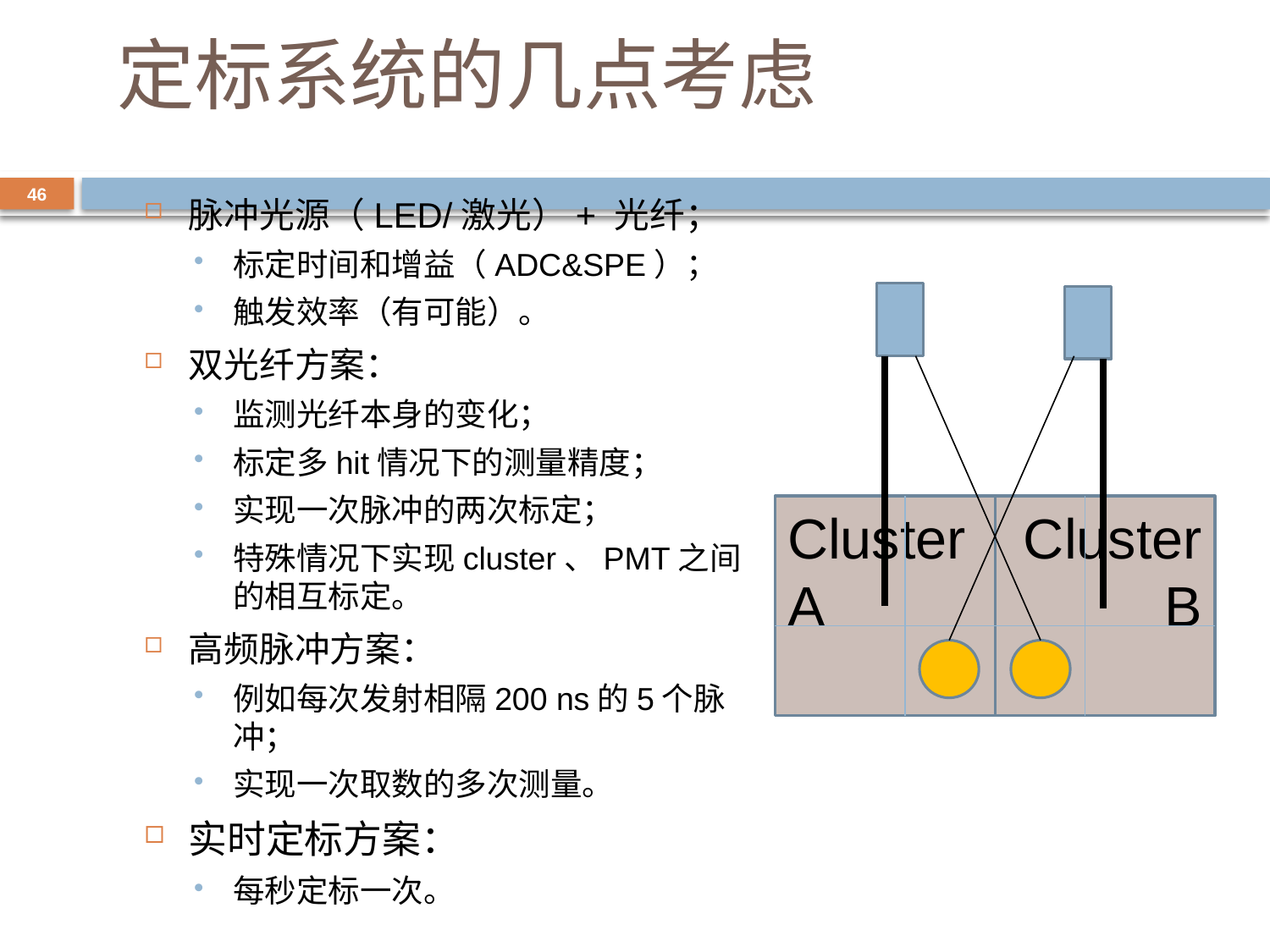

# 定标系统的几点考虑
46
脉冲光源（LED/激光）+ 光纤；
标定时间和增益（ADC&SPE）；
触发效率（有可能）。
双光纤方案：
监测光纤本身的变化；
标定多hit情况下的测量精度；
实现一次脉冲的两次标定；
特殊情况下实现cluster、PMT之间的相互标定。
高频脉冲方案：
例如每次发射相隔200 ns的5个脉冲；
实现一次取数的多次测量。
实时定标方案：
每秒定标一次。

Cluster
A
Cluster
B